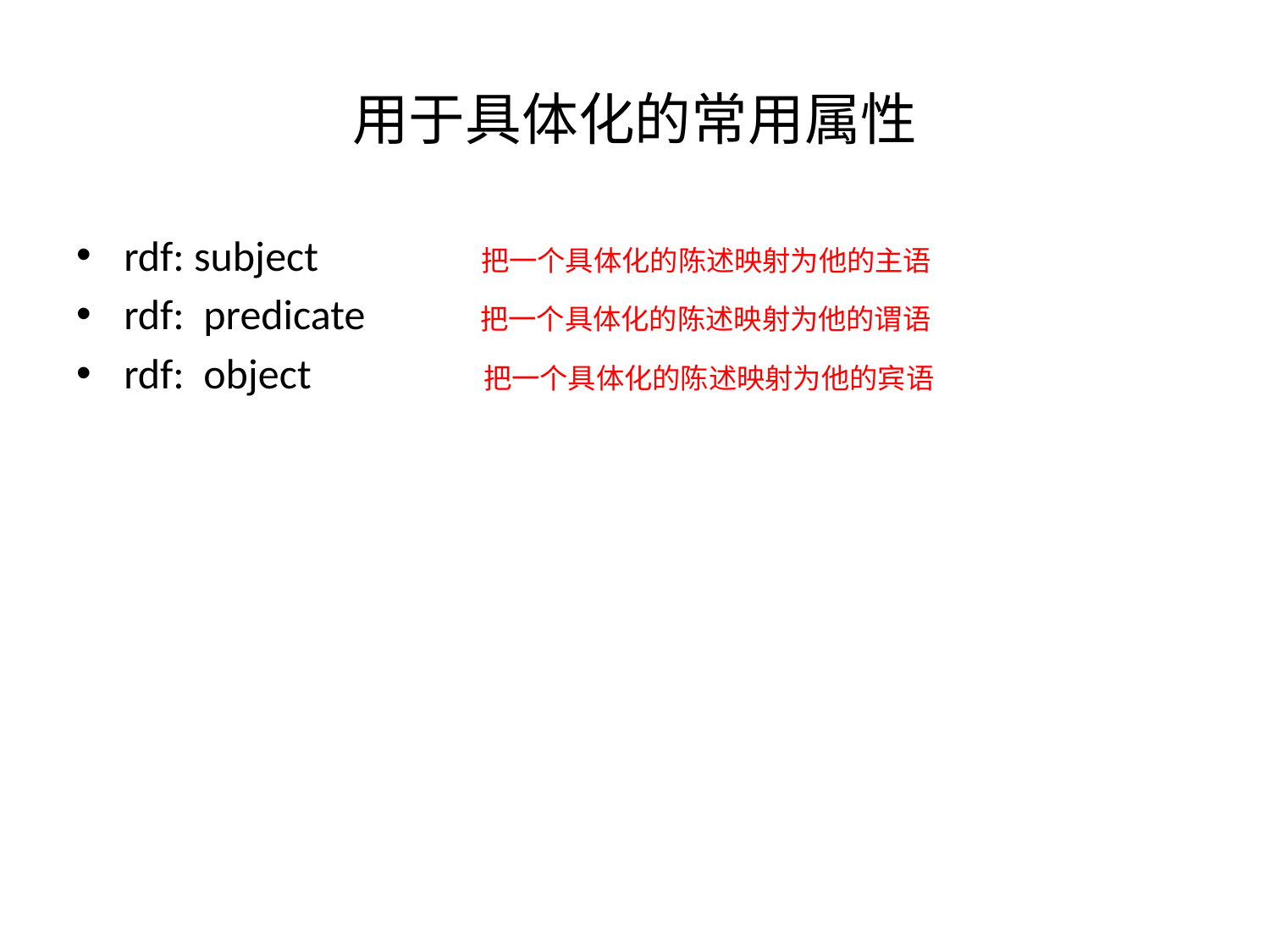

# 用于具体化的常用属性
rdf: subject                把一个具体化的陈述映射为他的主语
rdf:  predicate           把一个具体化的陈述映射为他的谓语
rdf:  object                 把一个具体化的陈述映射为他的宾语